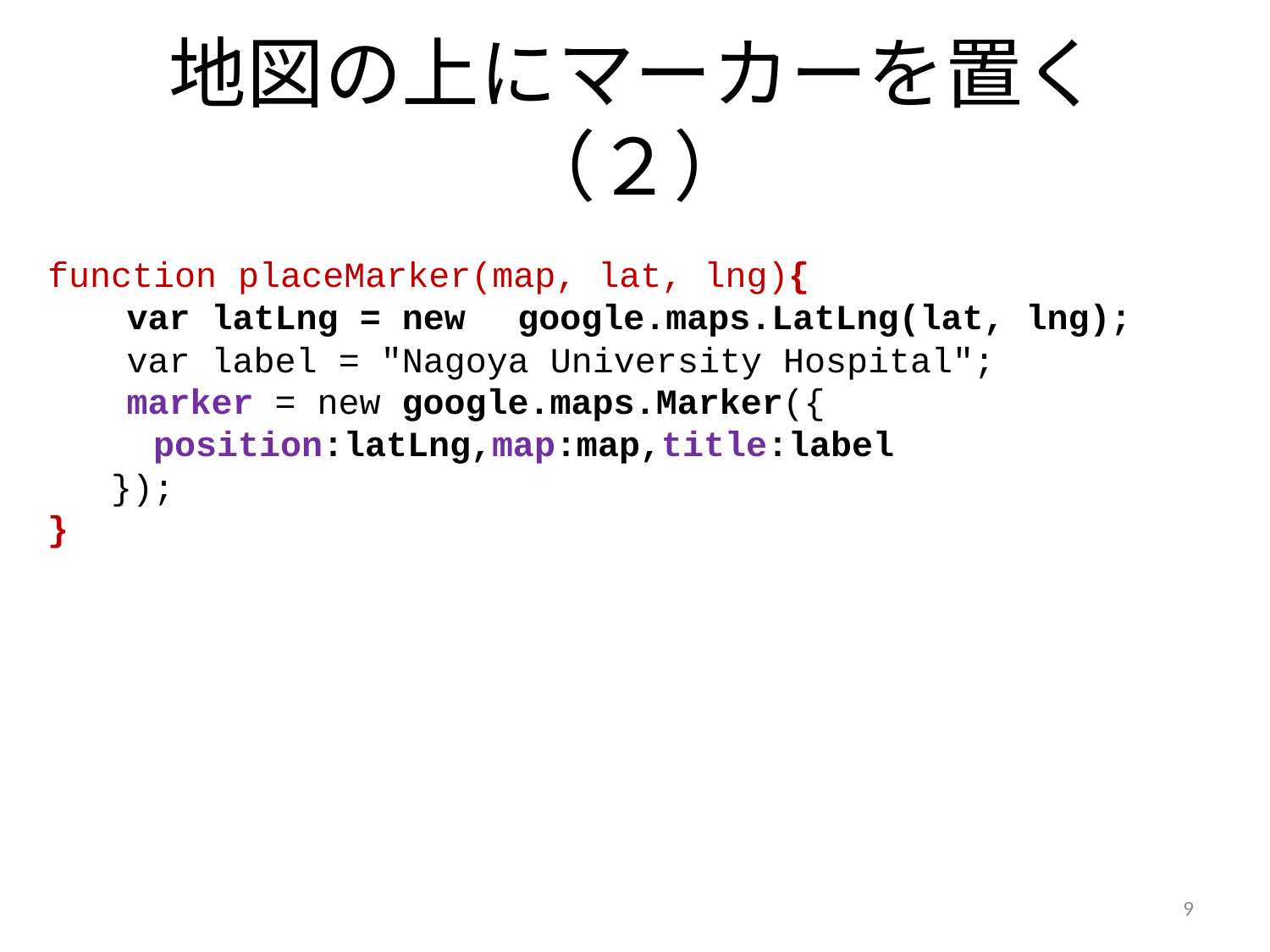

# 地図の上にマーカーを置く（２）
function placeMarker(map, lat, lng){
　　var latLng = new　google.maps.LatLng(lat, lng);
　　var label = "Nagoya University Hospital";
　　marker = new google.maps.Marker({
     position:latLng,map:map,title:label
   });
}
9